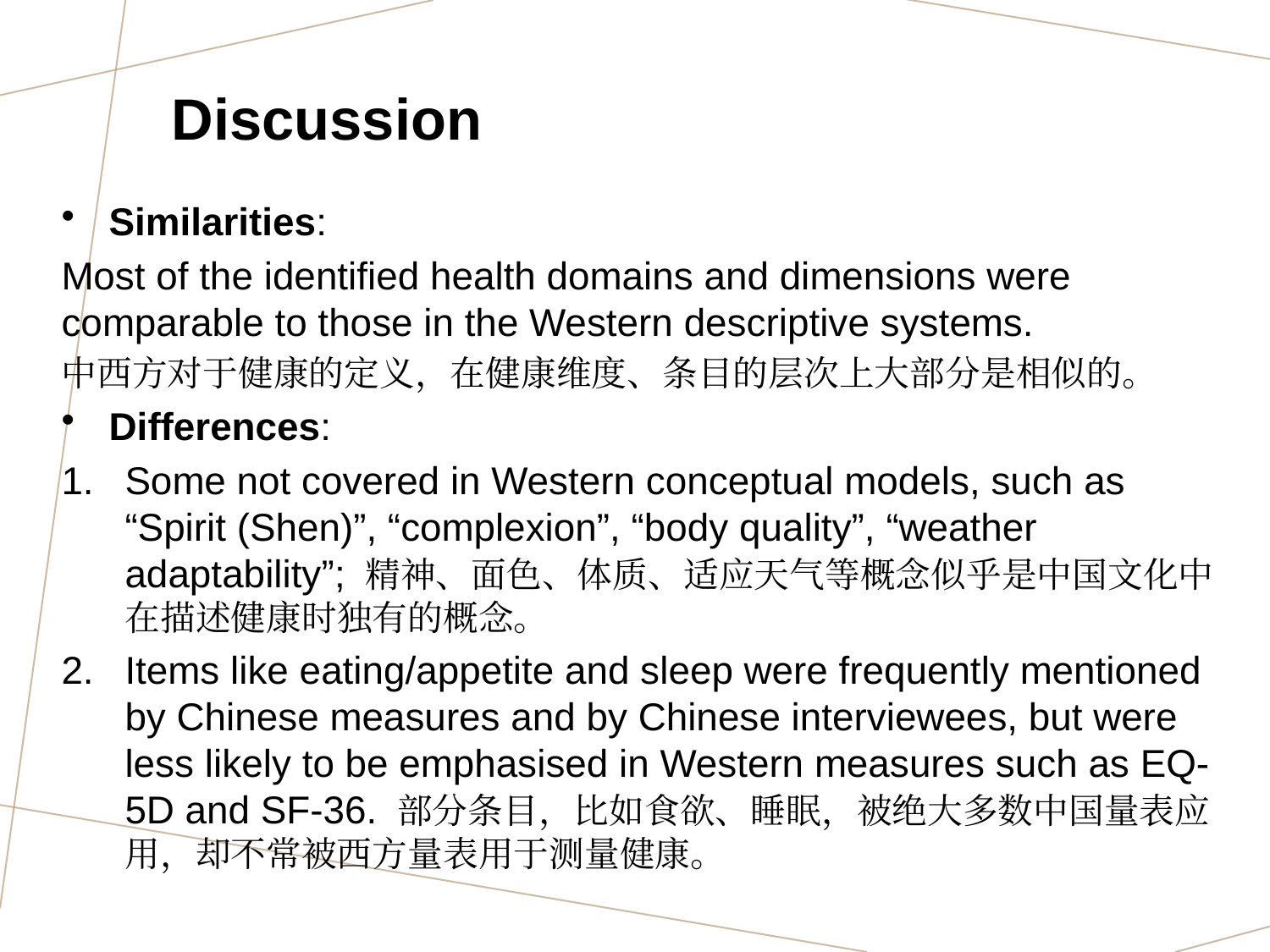

# Discussion
Similarities:
Most of the identified health domains and dimensions were comparable to those in the Western descriptive systems.
中西方对于健康的定义，在健康维度、条目的层次上大部分是相似的。
Differences:
Some not covered in Western conceptual models, such as “Spirit (Shen)”, “complexion”, “body quality”, “weather adaptability”; 精神、面色、体质、适应天气等概念似乎是中国文化中在描述健康时独有的概念。
Items like eating/appetite and sleep were frequently mentioned by Chinese measures and by Chinese interviewees, but were less likely to be emphasised in Western measures such as EQ-5D and SF-36. 部分条目，比如食欲、睡眠，被绝大多数中国量表应用，却不常被西方量表用于测量健康。